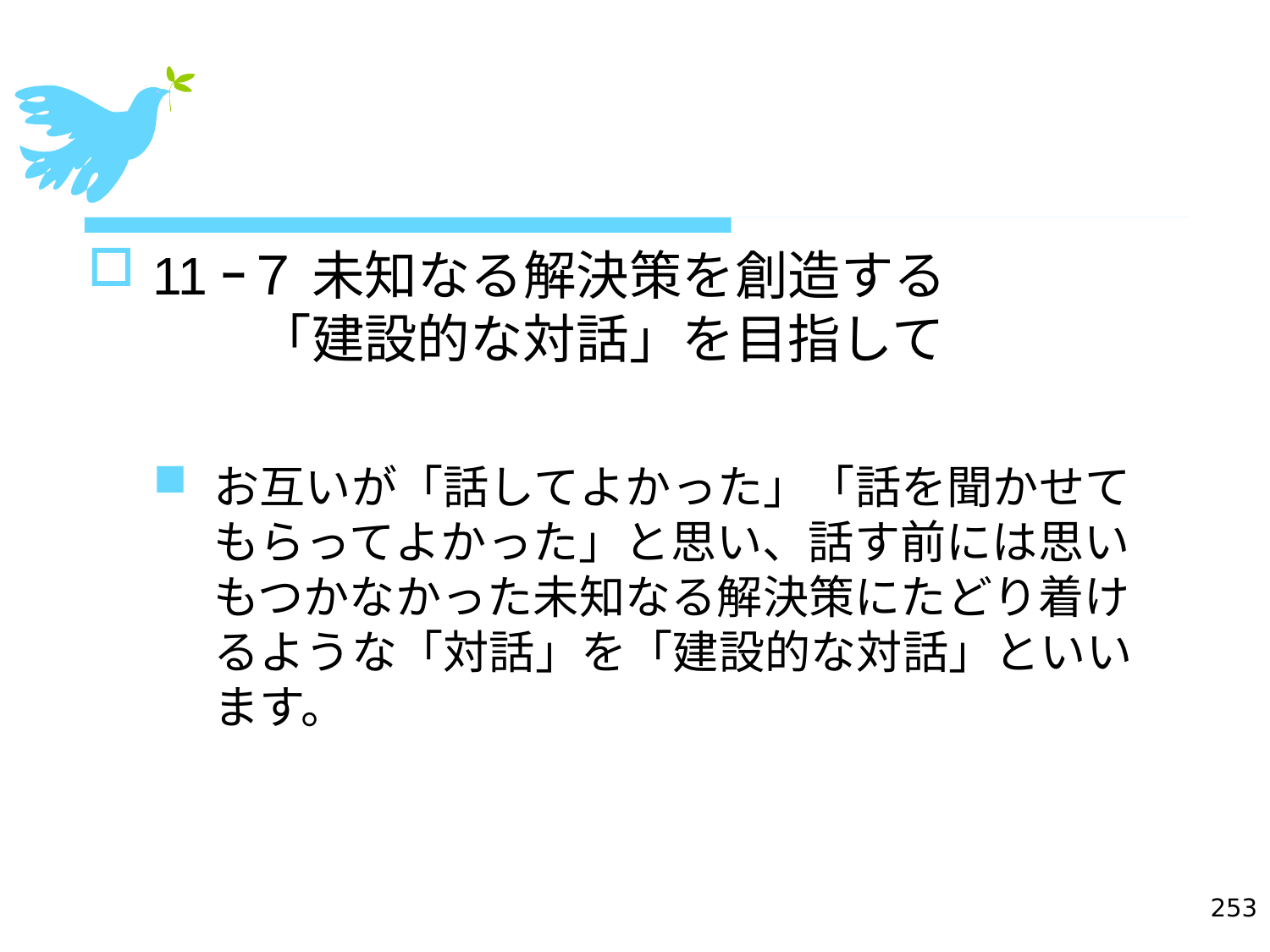

#
11ｰ７ 未知なる解決策を創造する
　　「建設的な対話」を目指して

お互いが「話してよかった」「話を聞かせてもらってよかった」と思い、話す前には思いもつかなかった未知なる解決策にたどり着けるような「対話」を「建設的な対話」といいます。
253